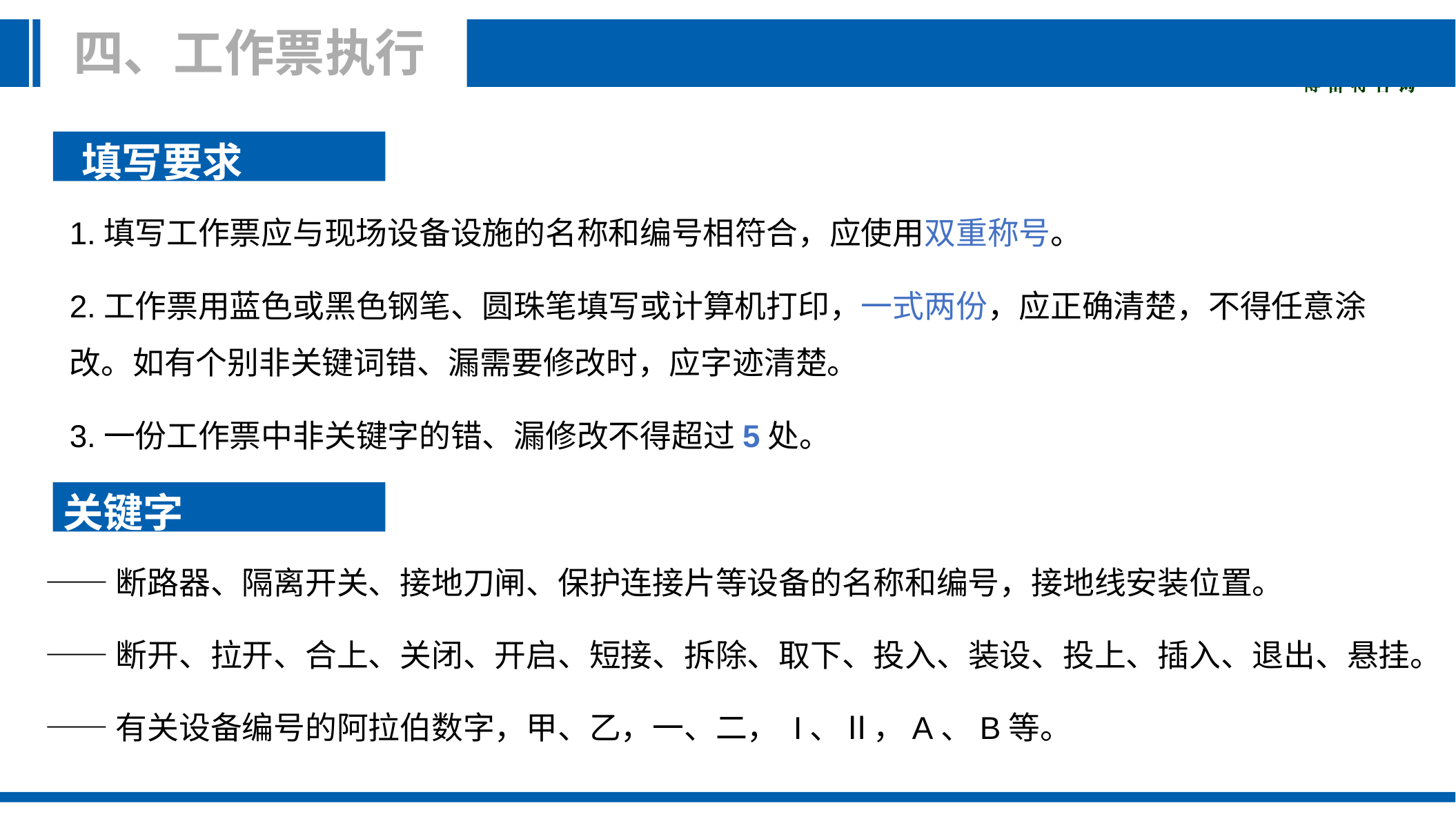

四、工作票执行
 填写要求
1.填写工作票应与现场设备设施的名称和编号相符合，应使用双重称号。
2.工作票用蓝色或黑色钢笔、圆珠笔填写或计算机打印，一式两份，应正确清楚，不得任意涂改。如有个别非关键词错、漏需要修改时，应字迹清楚。
3.一份工作票中非关键字的错、漏修改不得超过5处。
关键字
——断路器、隔离开关、接地刀闸、保护连接片等设备的名称和编号，接地线安装位置。
——断开、拉开、合上、关闭、开启、短接、拆除、取下、投入、装设、投上、插入、退出、悬挂。
——有关设备编号的阿拉伯数字，甲、乙，一、二， I、Ⅱ，A、B等。